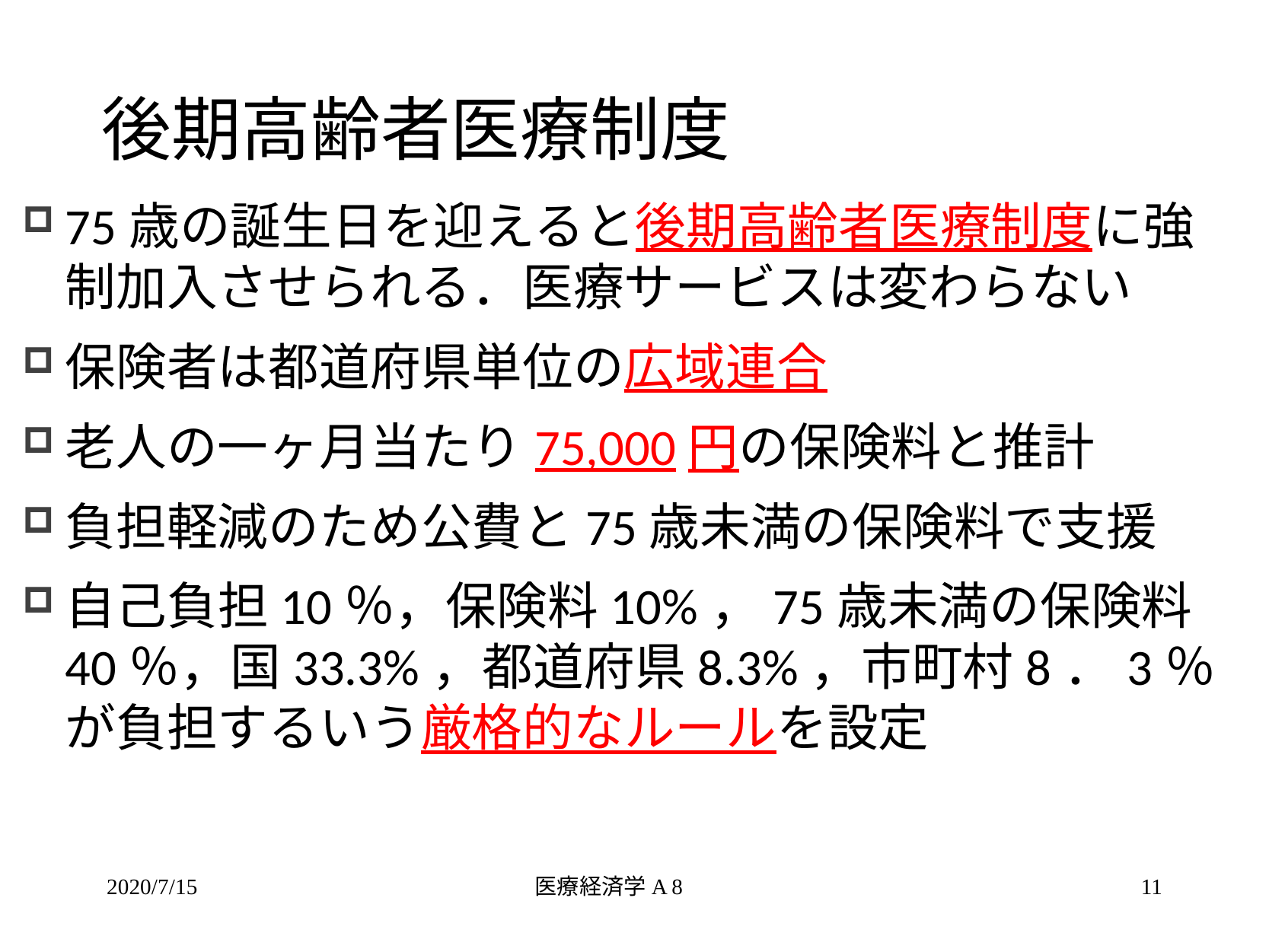

# 後期高齢者医療制度
75歳の誕生日を迎えると後期高齢者医療制度に強制加入させられる．医療サービスは変わらない
保険者は都道府県単位の広域連合
老人の一ヶ月当たり75,000円の保険料と推計
負担軽減のため公費と75歳未満の保険料で支援
自己負担10％，保険料10%，75歳未満の保険料40％，国33.3%，都道府県8.3%，市町村8．3％が負担するいう厳格的なルールを設定

2020/7/15
医療経済学A 8
11